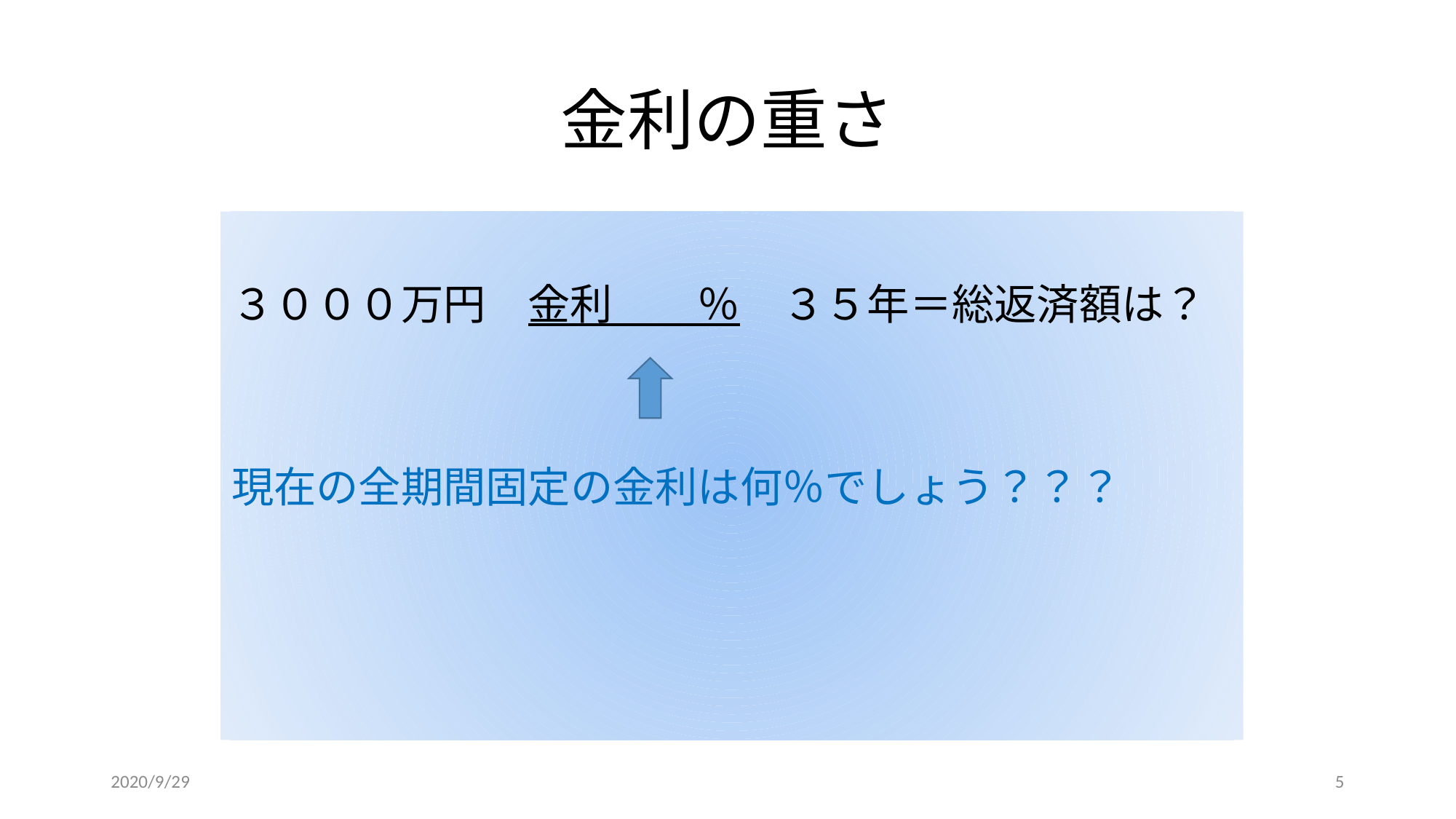

# 金利の重さ

３０００万円　金利　　％　３５年＝総返済額は？

現在の全期間固定の金利は何％でしょう？？？

2020/9/29
5